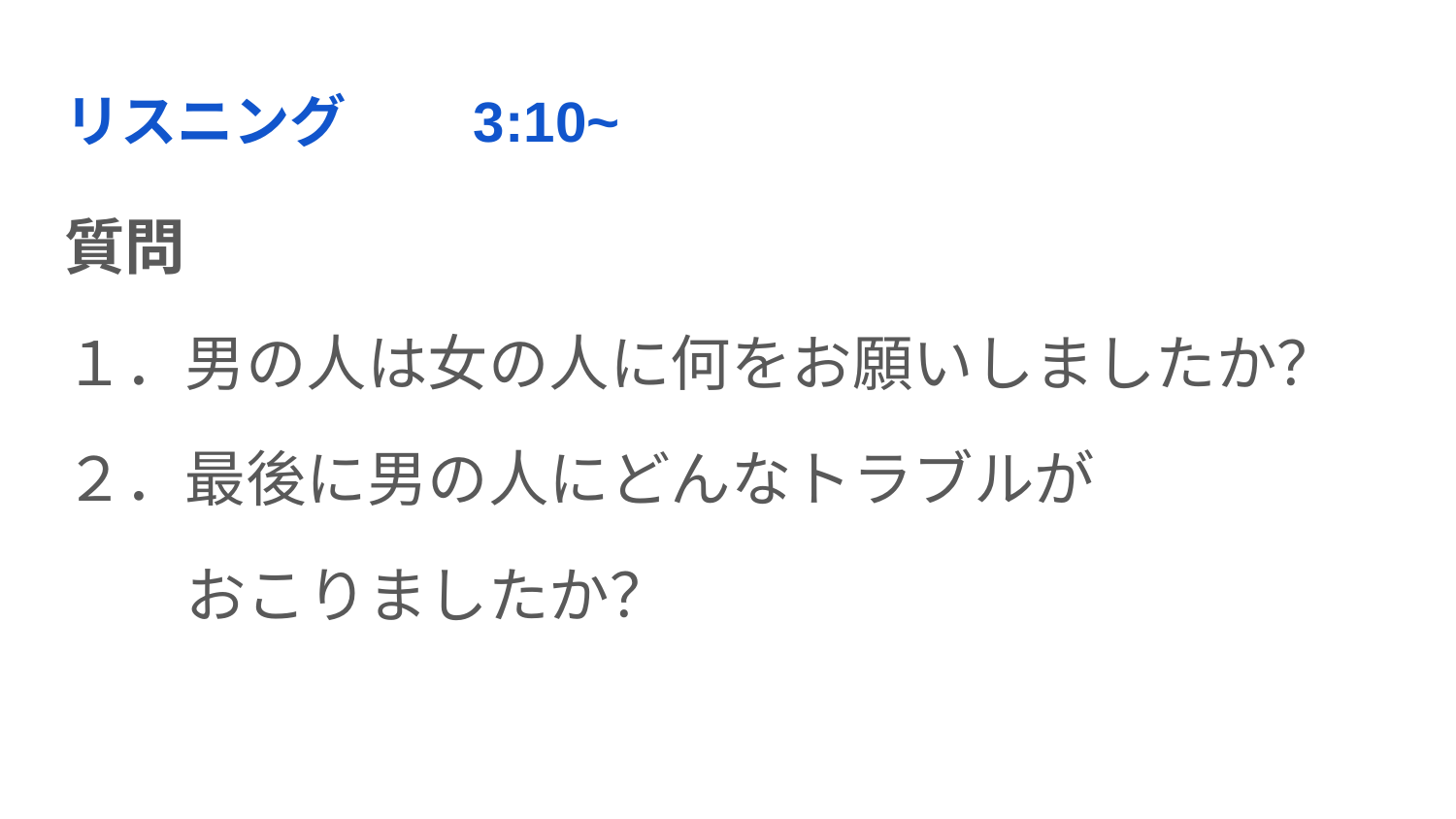

# リスニング　　3:10~
質問
１．男の人は女の人に何をお願いしましたか？
２．最後に男の人にどんなトラブルが
　　おこりましたか？